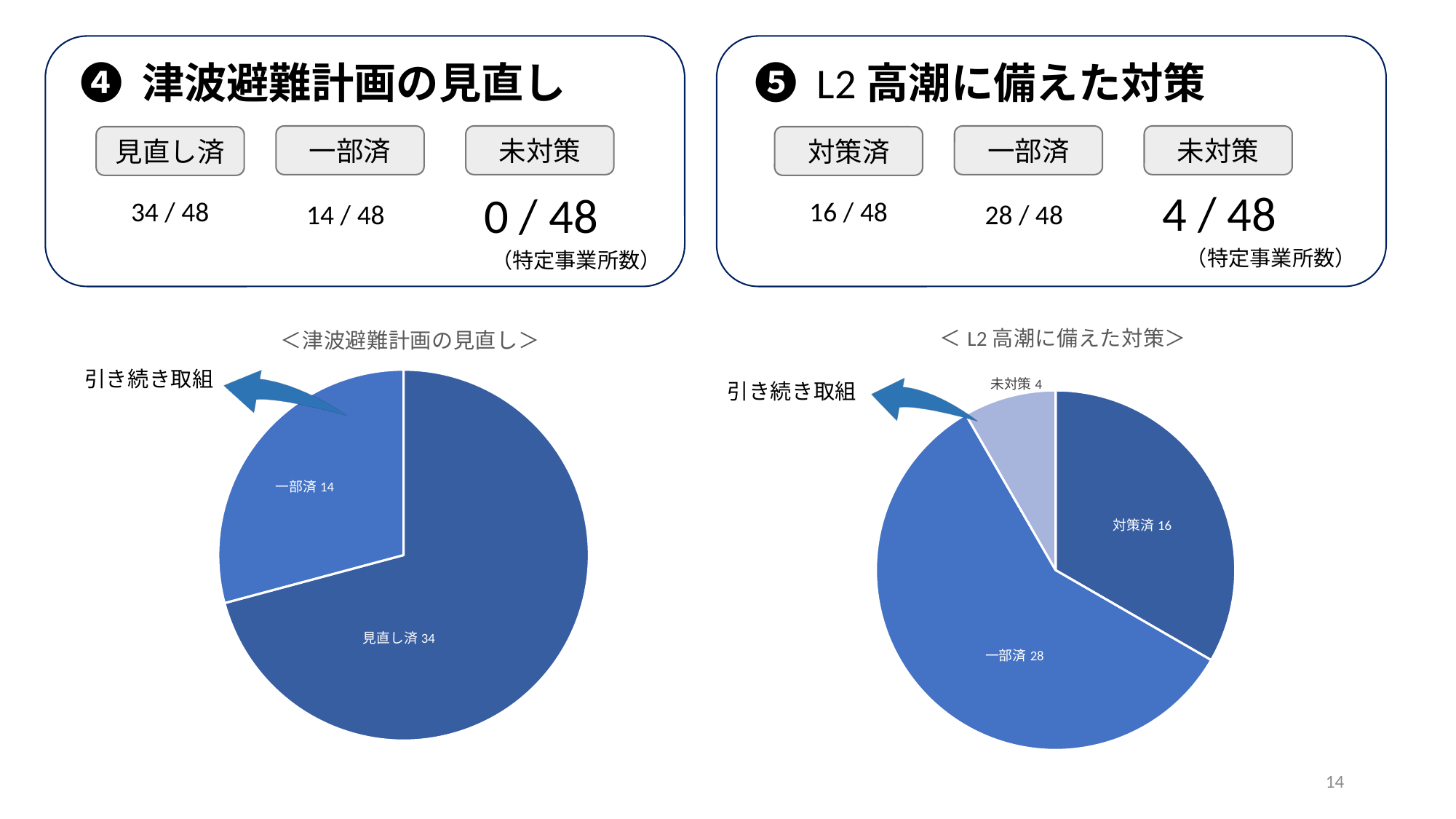

# ❹ 津波避難計画の見直し  　　　　❺ L2高潮に備えた対策

一部済
未対策
一部済
未対策
見直し済
対策済
4 / 48
0 / 48
34 / 48
16 / 48
14 / 48
28 / 48
（特定事業所数）
（特定事業所数）

### Chart: ＜L2高潮に備えた対策＞

| Category |  |
|---|---|
| 対策済 | 16.0 |
| 一部済 | 28.0 |
| 未対策 | 4.0 |

### Chart: ＜津波避難計画の見直し＞

| Category |  |
|---|---|
| 見直し済 | 34.0 |
| 一部済 | 14.0 |
| 未対策 | 0.0 |
14